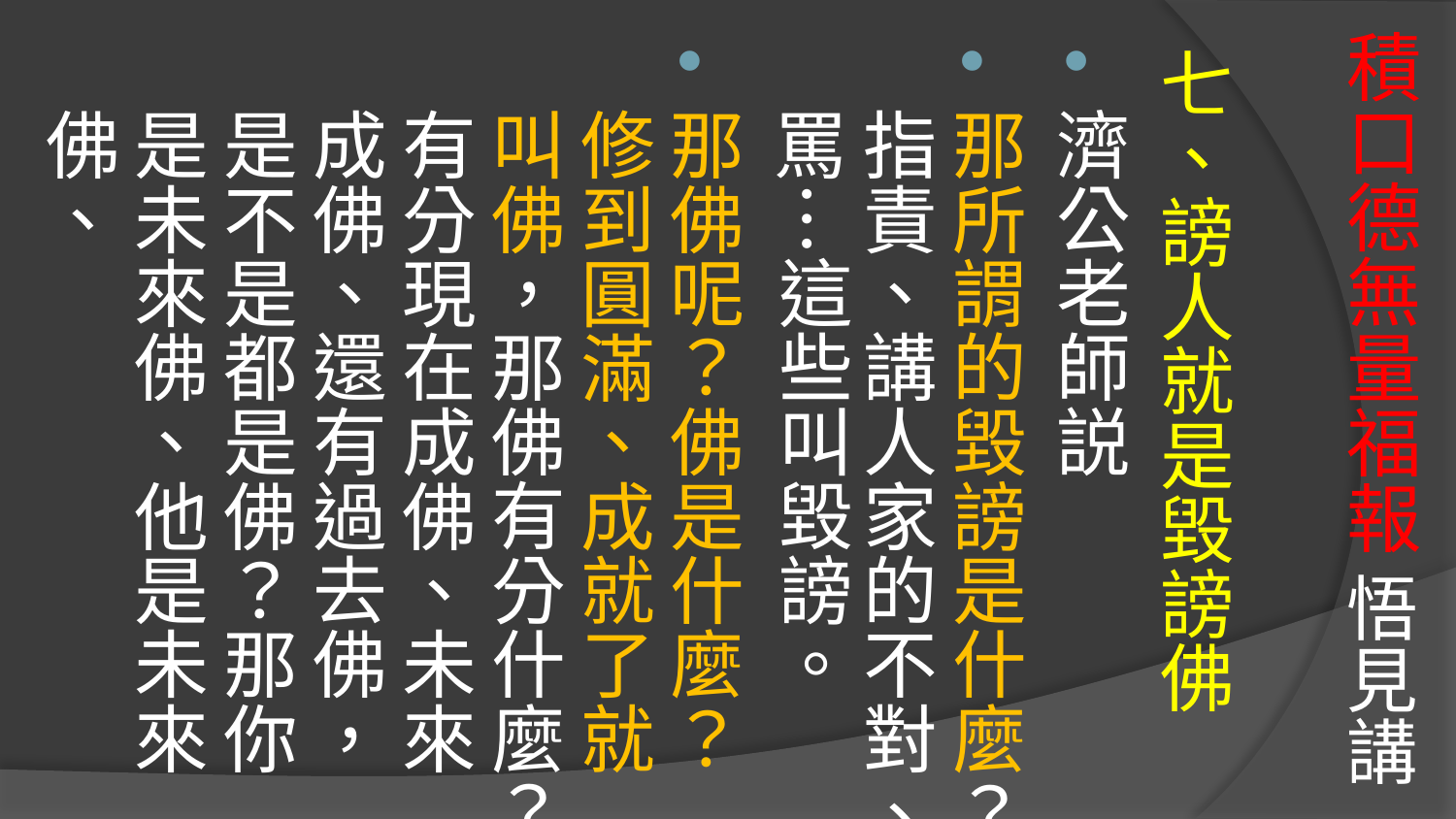

# 積口德無量福報 悟見講
七、謗人就是毀謗佛
濟公老師説
那所謂的毀謗是什麼？指責、講人家的不對、罵…這些叫毀謗。
那佛呢？佛是什麼？修到圓滿、成就了就叫佛，那佛有分什麼？有分現在成佛、未來成佛、還有過去佛，是不是都是佛？那你是未來佛、他是未來佛、